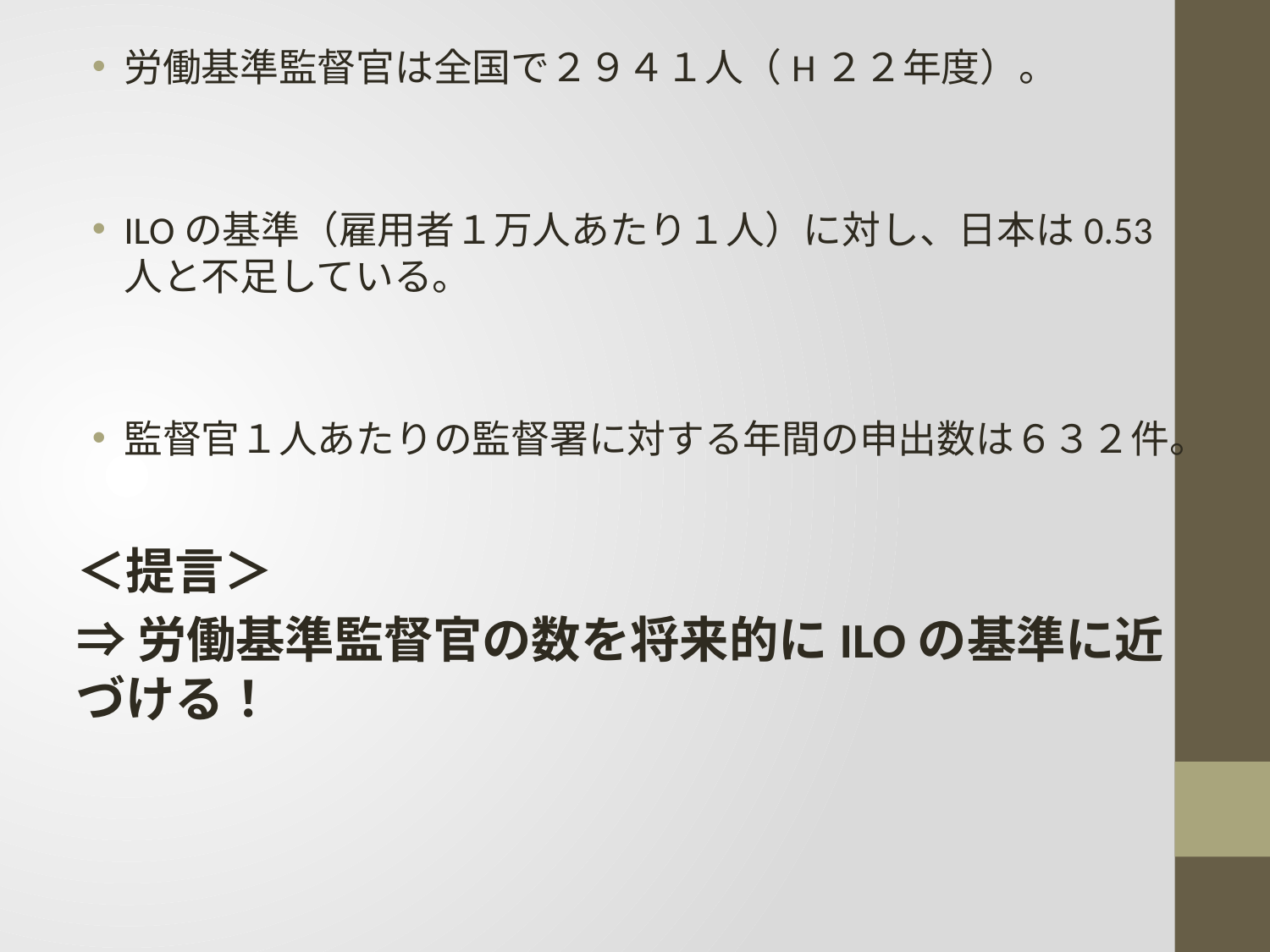

労働基準監督官は全国で２９４１人（H２２年度）。

ILOの基準（雇用者１万人あたり１人）に対し、日本は0.53人と不足している。

監督官１人あたりの監督署に対する年間の申出数は６３２件。

＜提言＞
⇒労働基準監督官の数を将来的にILOの基準に近づける！